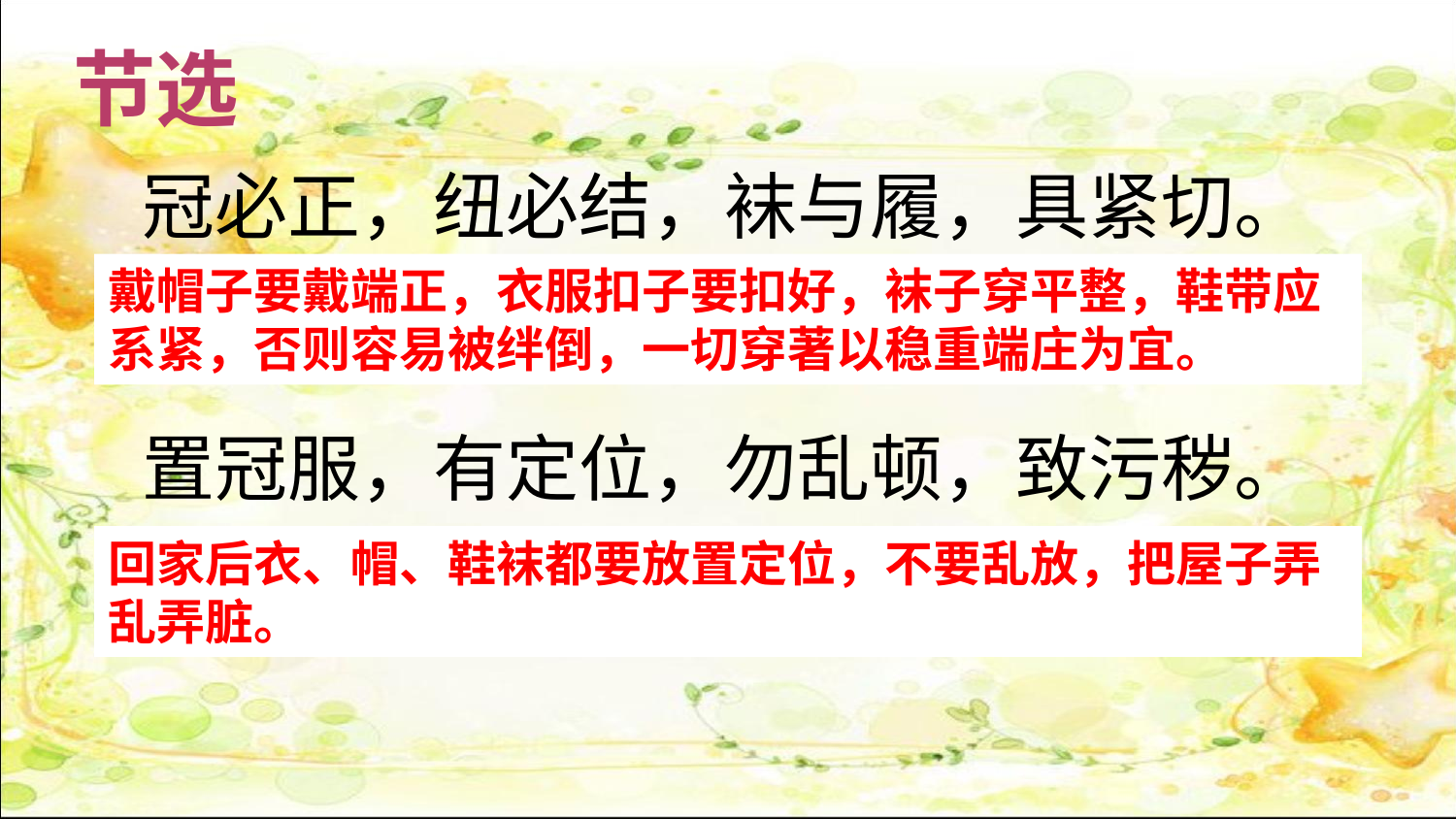

节选
冠必正，纽必结，袜与履，具紧切。

置冠服，有定位，勿乱顿，致污秽。

戴帽子要戴端正，衣服扣子要扣好，袜子穿平整，鞋带应系紧，否则容易被绊倒，一切穿著以稳重端庄为宜。
回家后衣、帽、鞋袜都要放置定位，不要乱放，把屋子弄乱弄脏。